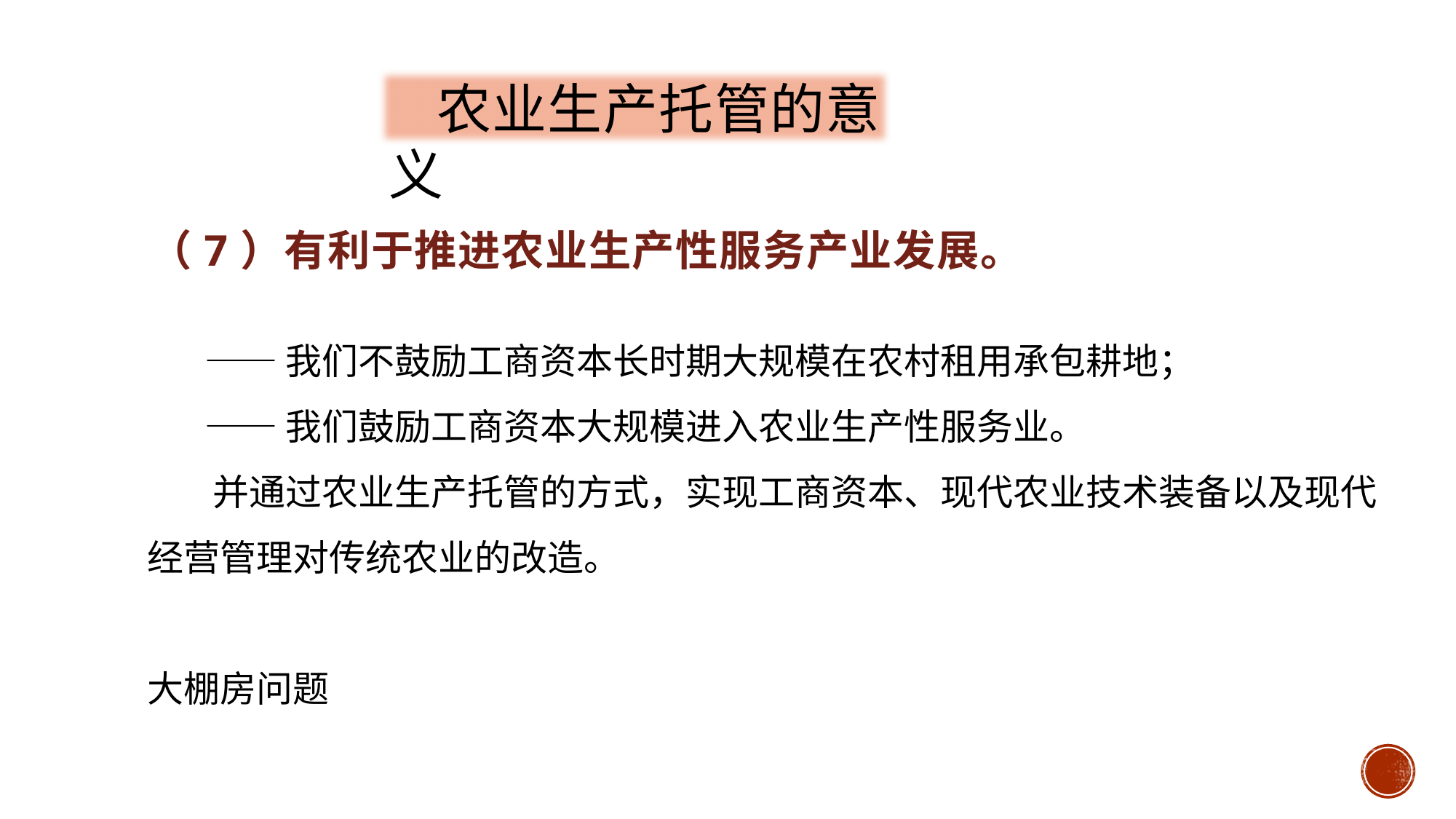

农业生产托管的意义
（7）有利于推进农业生产性服务产业发展。
       ——我们不鼓励工商资本长时期大规模在农村租用承包耕地；
       ——我们鼓励工商资本大规模进入农业生产性服务业。
       并通过农业生产托管的方式，实现工商资本、现代农业技术装备以及现代经营管理对传统农业的改造。

大棚房问题